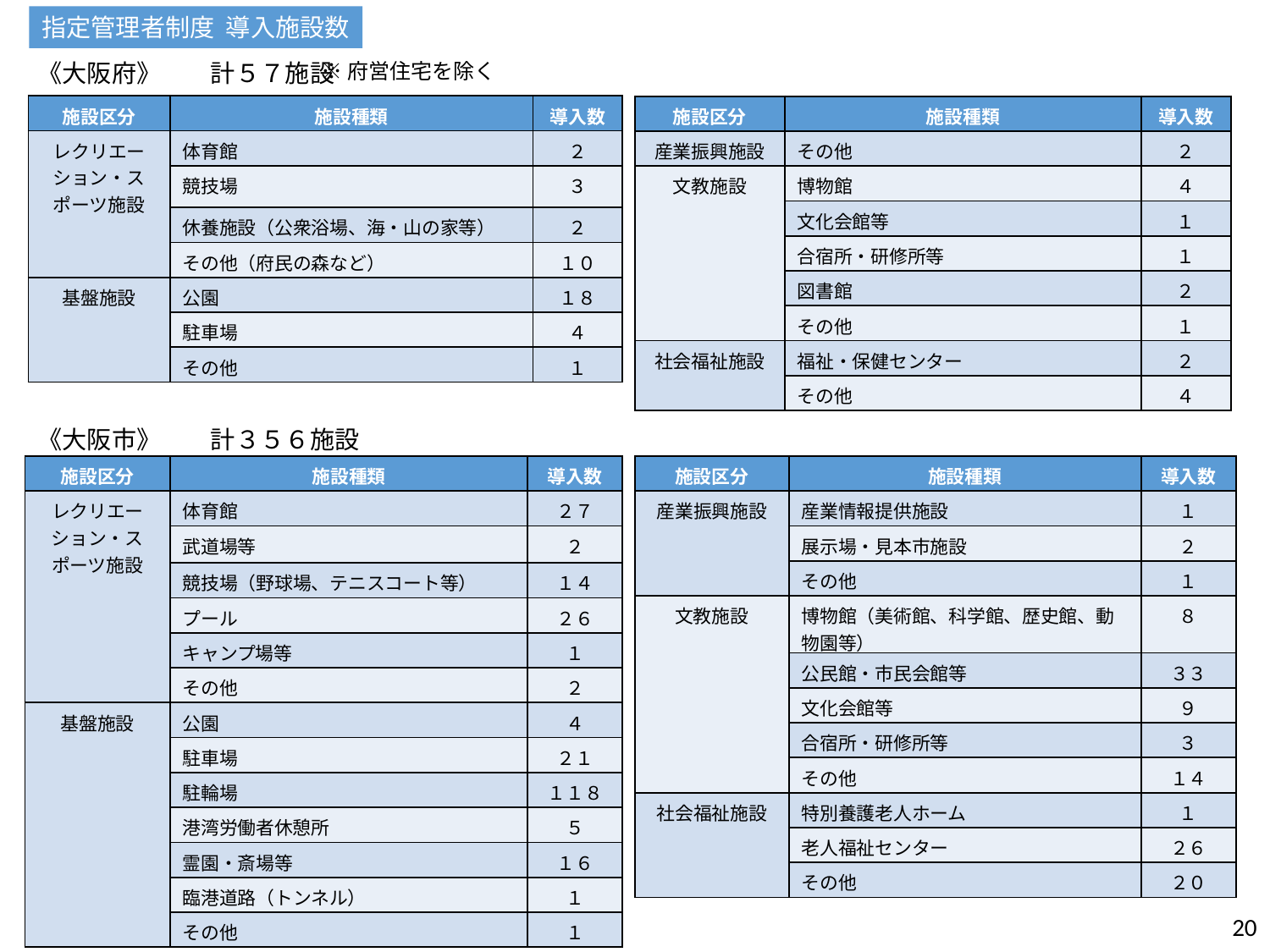

指定管理者制度  導入施設数
《大阪府》　　計５７施設
※府営住宅を除く
| 施設区分 | 施設種類 | 導入数 |
| --- | --- | --- |
| レクリエーション・スポーツ施設 | 体育館 | ２ |
|  | 競技場 | ３ |
|  | 休養施設（公衆浴場、海・山の家等） | ２ |
|  | その他（府民の森など） | １０ |
| 基盤施設 | 公園 | １８ |
|  | 駐車場 | ４ |
|  | その他 | １ |
| 施設区分 | 施設種類 | 導入数 |
| --- | --- | --- |
| 産業振興施設 | その他 | ２ |
| 文教施設 | 博物館 | ４ |
|  | 文化会館等 | １ |
|  | 合宿所・研修所等 | １ |
|  | 図書館 | ２ |
|  | その他 | １ |
| 社会福祉施設 | 福祉・保健センター | ２ |
|  | その他 | ４ |
《大阪市》　　計３５６施設
| 施設区分 | 施設種類 | 導入数 |
| --- | --- | --- |
| レクリエーション・スポーツ施設 | 体育館 | ２７ |
|  | 武道場等 | ２ |
|  | 競技場（野球場、テニスコート等） | １４ |
|  | プール | ２６ |
|  | キャンプ場等 | １ |
|  | その他 | ２ |
| 基盤施設 | 公園 | ４ |
|  | 駐車場 | ２１ |
|  | 駐輪場 | １１８ |
|  | 港湾労働者休憩所 | ５ |
|  | 霊園・斎場等 | １６ |
|  | 臨港道路（トンネル） | １ |
|  | その他 | １ |
| 施設区分 | 施設種類 | 導入数 |
| --- | --- | --- |
| 産業振興施設 | 産業情報提供施設 | １ |
|  | 展示場・見本市施設 | ２ |
|  | その他 | １ |
| 文教施設 | 博物館（美術館、科学館、歴史館、動物園等） | ８ |
|  | 公民館・市民会館等 | ３３ |
|  | 文化会館等 | ９ |
|  | 合宿所・研修所等 | ３ |
|  | その他 | １４ |
| 社会福祉施設 | 特別養護老人ホーム | １ |
|  | 老人福祉センター | ２６ |
|  | その他 | ２０ |
20